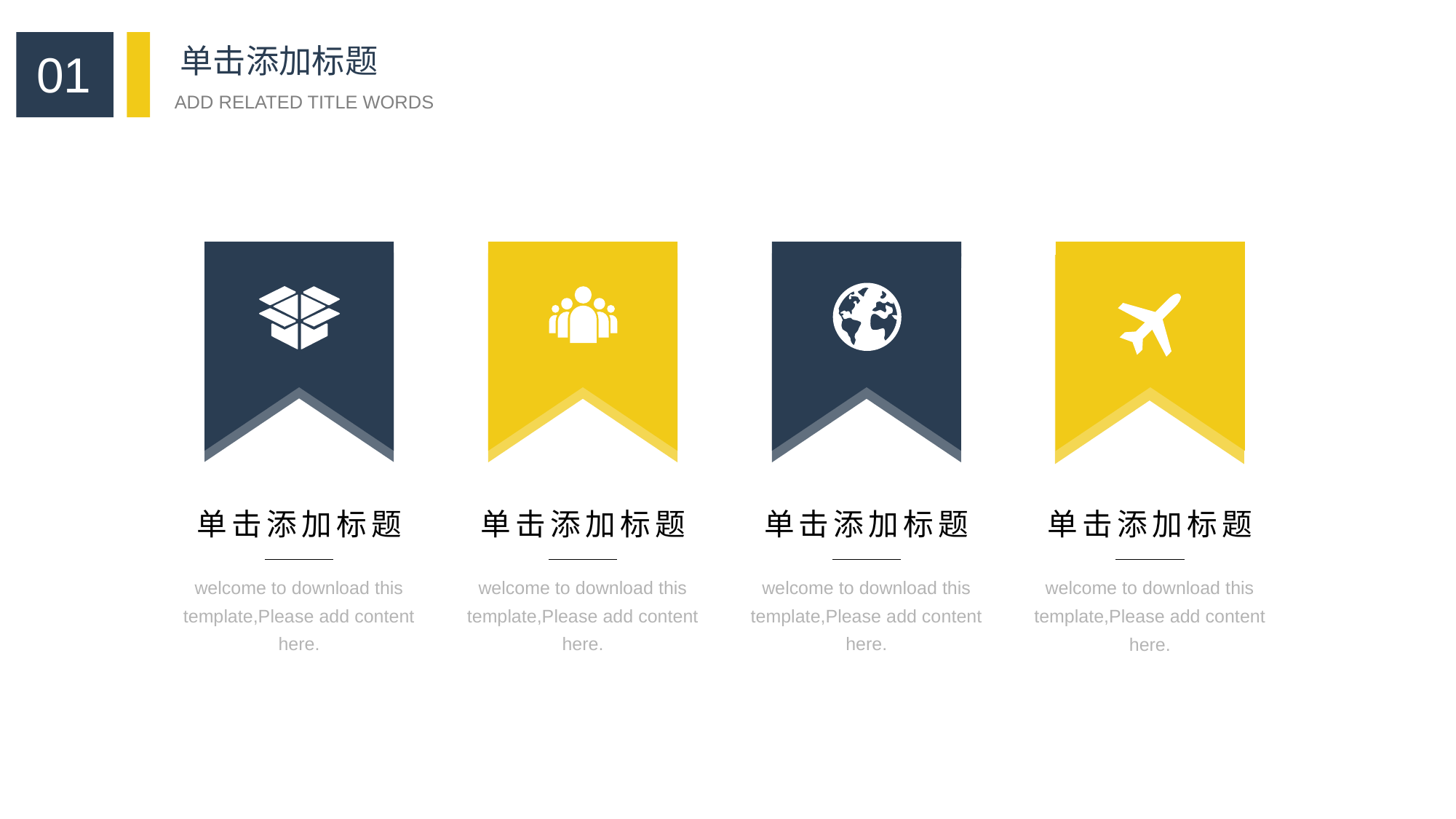

单击添加标题
01
ADD RELATED TITLE WORDS

单击添加标题

welcome to download this template,Please add content here.
单击添加标题

welcome to download this template,Please add content here.
单击添加标题

welcome to download this template,Please add content here.
单击添加标题

welcome to download this template,Please add content here.